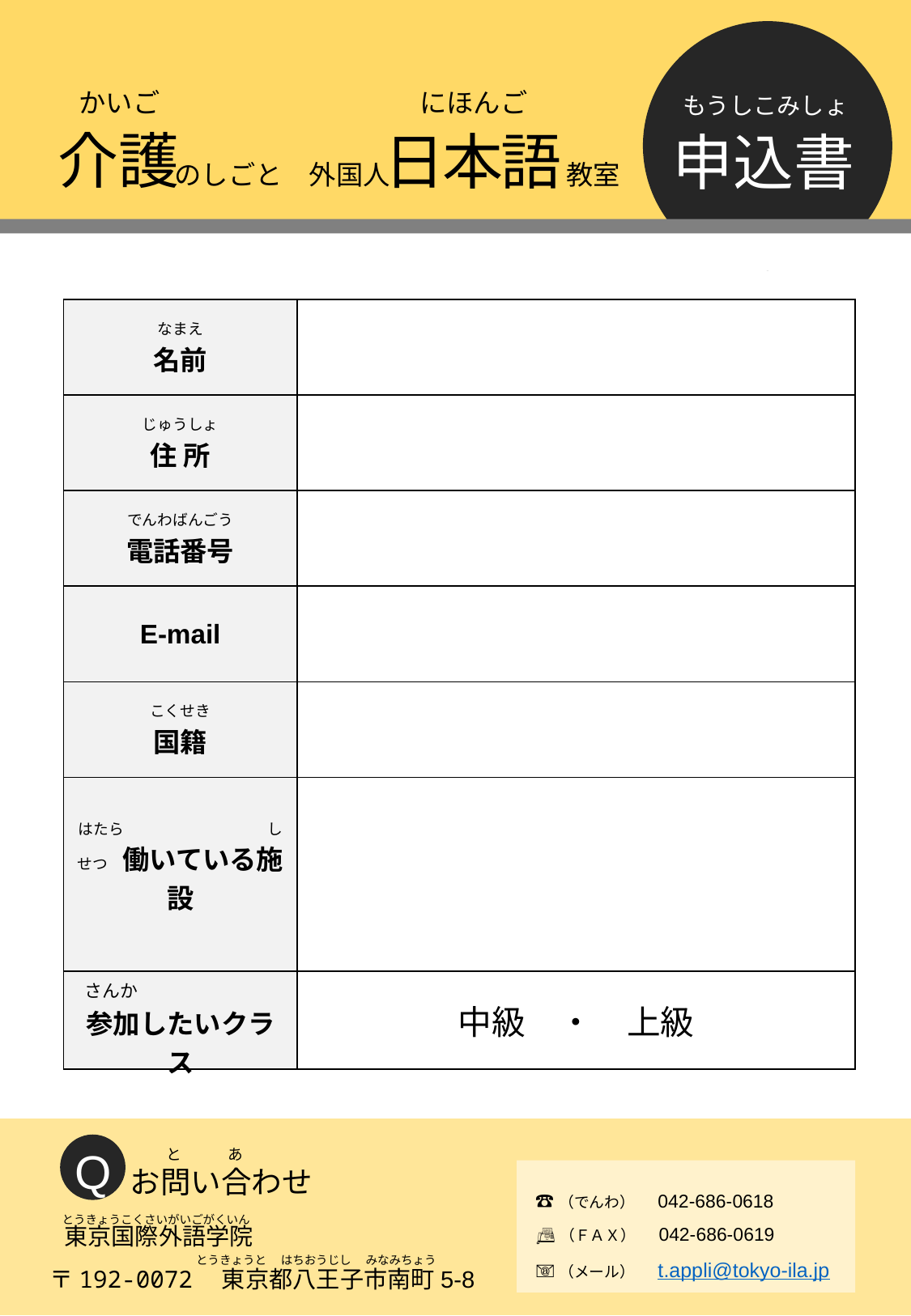

かいご
にほんご
日本語
もうしこみしょ
申込書
介護
のしごと　外国人
教室

| なまえ 名前 |  |
| --- | --- |
| じゅうしょ 住 所 |  |
| でんわばんごう 電話番号 |  |
| E-mail |  |
| こくせき 国籍 |  |
| はたら　　　　　　　　　 しせつあ働いている施設 |  |
| さんか 参加したいクラス | 中級　・　上級 |

Q
と
あ

お問い合わせ
☎（でんわ）　042-686-0618
📠（ＦＡＸ）　042-686-0619
📧（メール）　t.appli@tokyo-ila.jp
とうきょうこくさいがいごがくいん
東京国際外語学院
とうきょうと　 はちおうじし 　みなみちょう
〒192-0072　東京都八王子市南町5-8